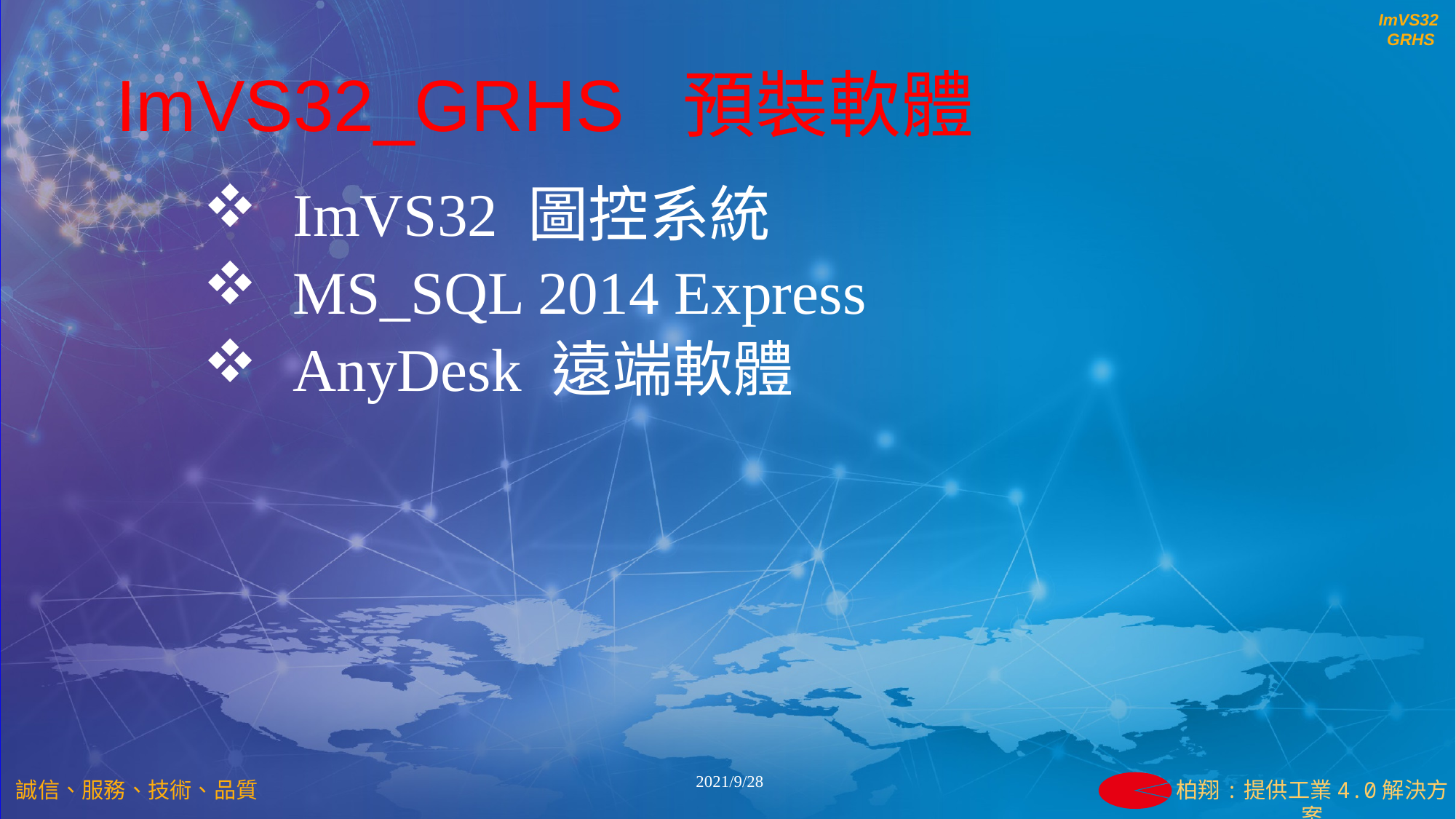

ImVS32_GRHS  預裝軟體
ImVS32 圖控系統
MS_SQL 2014 Express
AnyDesk 遠端軟體